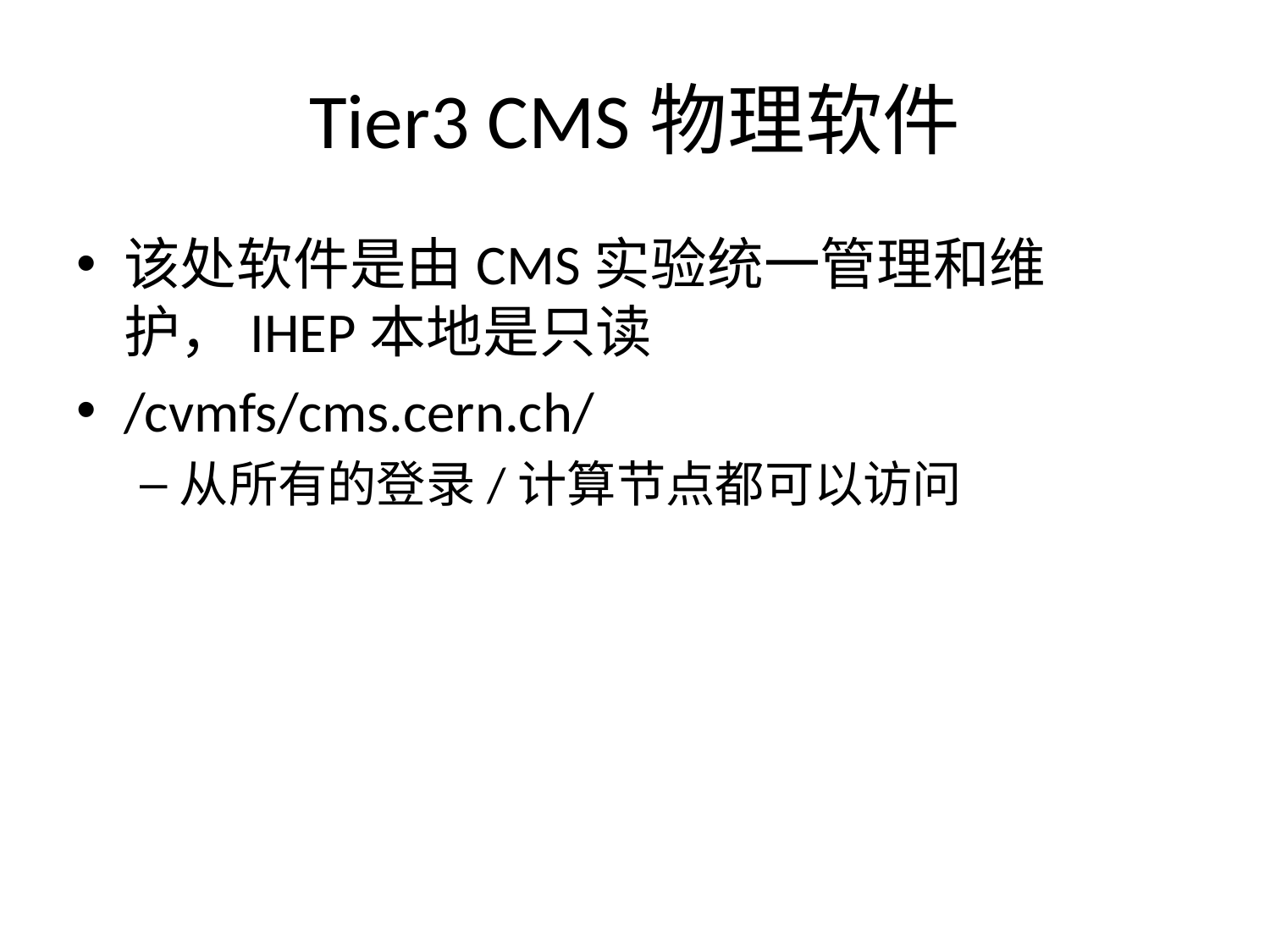

# Tier3 CMS物理软件
该处软件是由CMS实验统一管理和维护，IHEP本地是只读
/cvmfs/cms.cern.ch/
从所有的登录/计算节点都可以访问